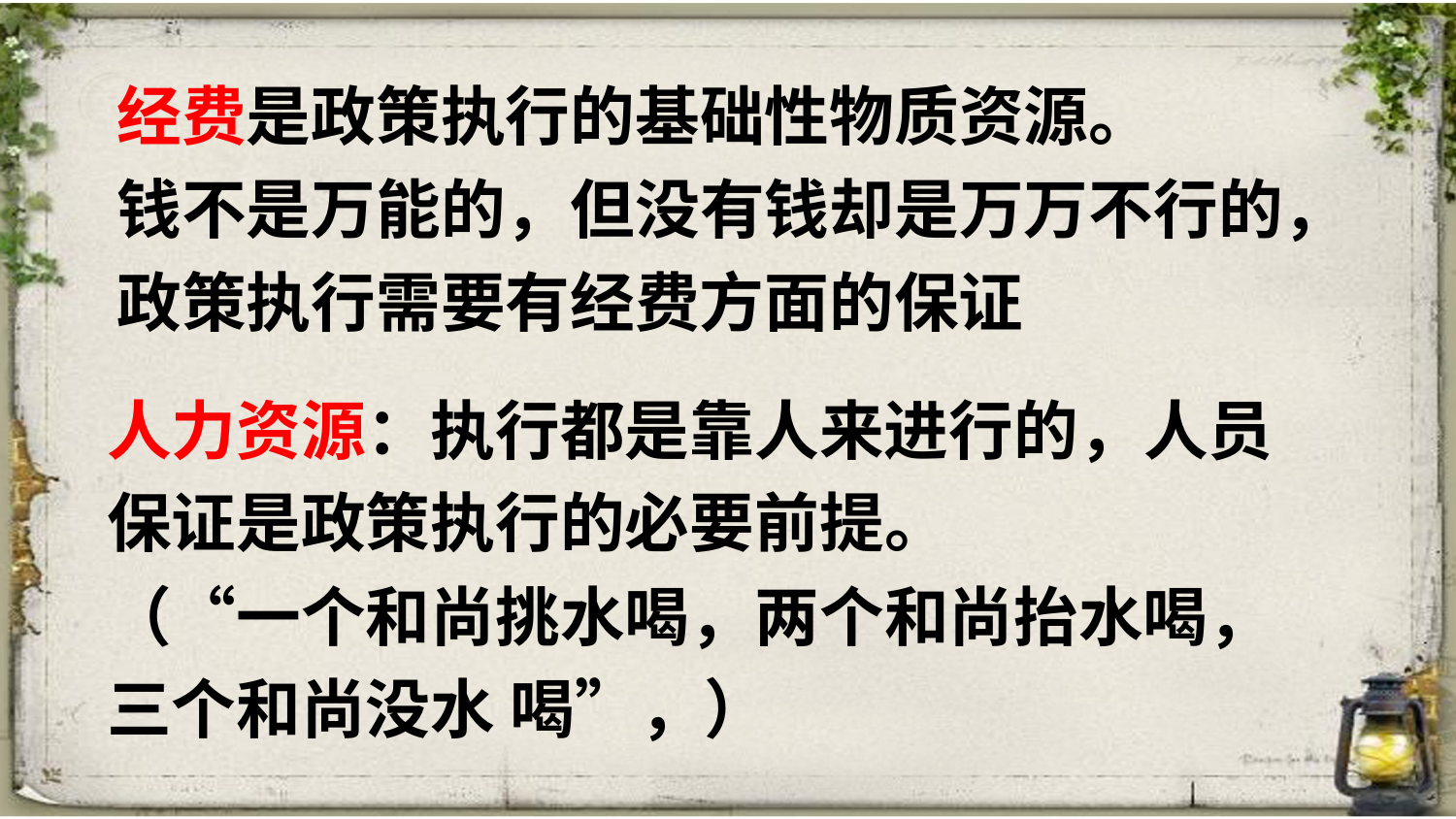

经费是政策执行的基础性物质资源。
钱不是万能的，但没有钱却是万万不行的，
政策执行需要有经费方面的保证
人力资源：执行都是靠人来进行的，人员保证是政策执行的必要前提。
（“一个和尚挑水喝，两个和尚抬水喝，三个和尚没水 喝”，）